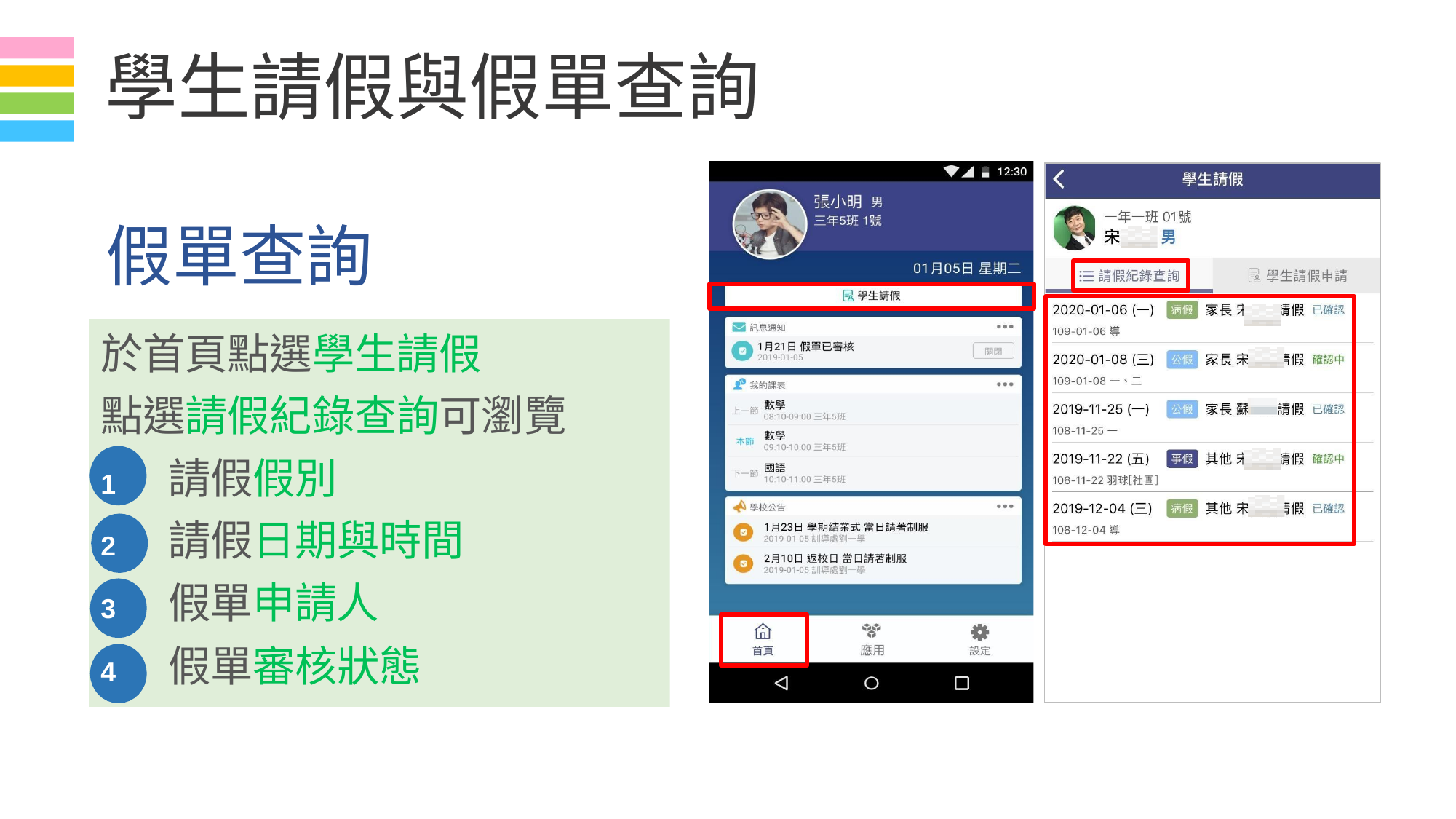

# 學生請假與假單查詢

假單查詢
於首頁點選學生請假
點選請假紀錄查詢可瀏覽
1	請假假別
2	請假日期與時間
3	假單申請人
4	假單審核狀態